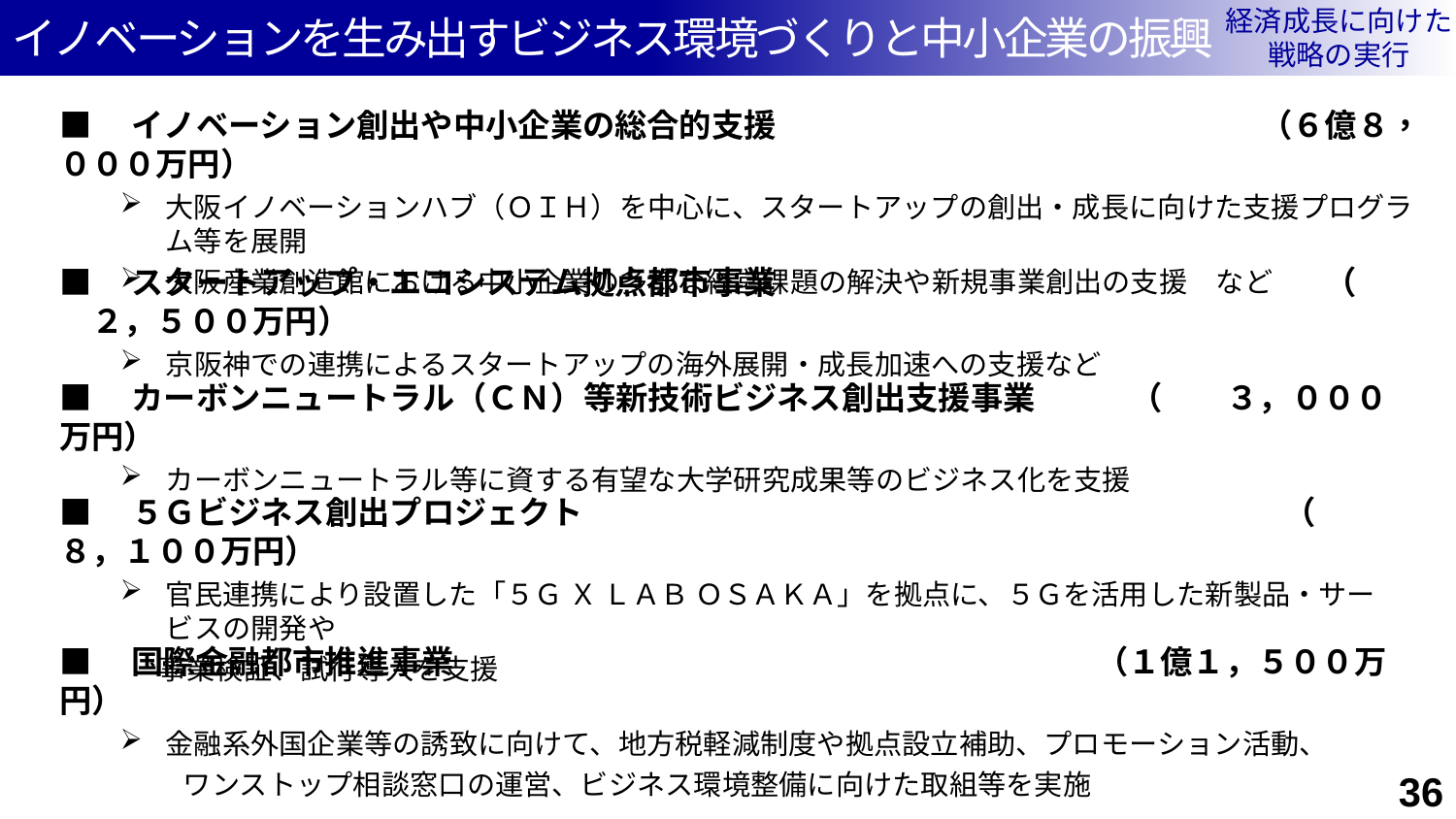

経済成長に向けた
戦略の実行
イノベーションを生み出すビジネス環境づくりと中小企業の振興
■　イノベーション創出や中小企業の総合的支援　　　　　　　　　　　　　　　（６億８，０００万円）
大阪イノベーションハブ（ＯＩＨ）を中心に、スタートアップの創出・成長に向けた支援プログラム等を展開
大阪産業創造館における中小企業の多様な経営課題の解決や新規事業創出の支援　など
■　スタートアップ・エコシステム拠点都市事業　　　　　　　　　　　　　　　　　（　　２，５００万円）
京阪神での連携によるスタートアップの海外展開・成長加速への支援など
■　カーボンニュートラル（ＣＮ）等新技術ビジネス創出支援事業             （　　３，０００万円）
カーボンニュートラル等に資する有望な大学研究成果等のビジネス化を支援
■　５Ｇビジネス創出プロジェクト	　　　　　　　　　　　　　　　　　　    （　　８，１００万円）
官民連携により設置した「５Ｇ Ｘ ＬＡＢ ＯＳＡＫＡ」を拠点に、５Ｇを活用した新製品・サービスの開発や
     事業検証、試行導入を支援
■　国際金融都市推進事業　　	　　　　　　　                           （１億１，５００万円）
金融系外国企業等の誘致に向けて、地方税軽減制度や拠点設立補助、プロモーション活動、
　　 ワンストップ相談窓口の運営、ビジネス環境整備に向けた取組等を実施
36